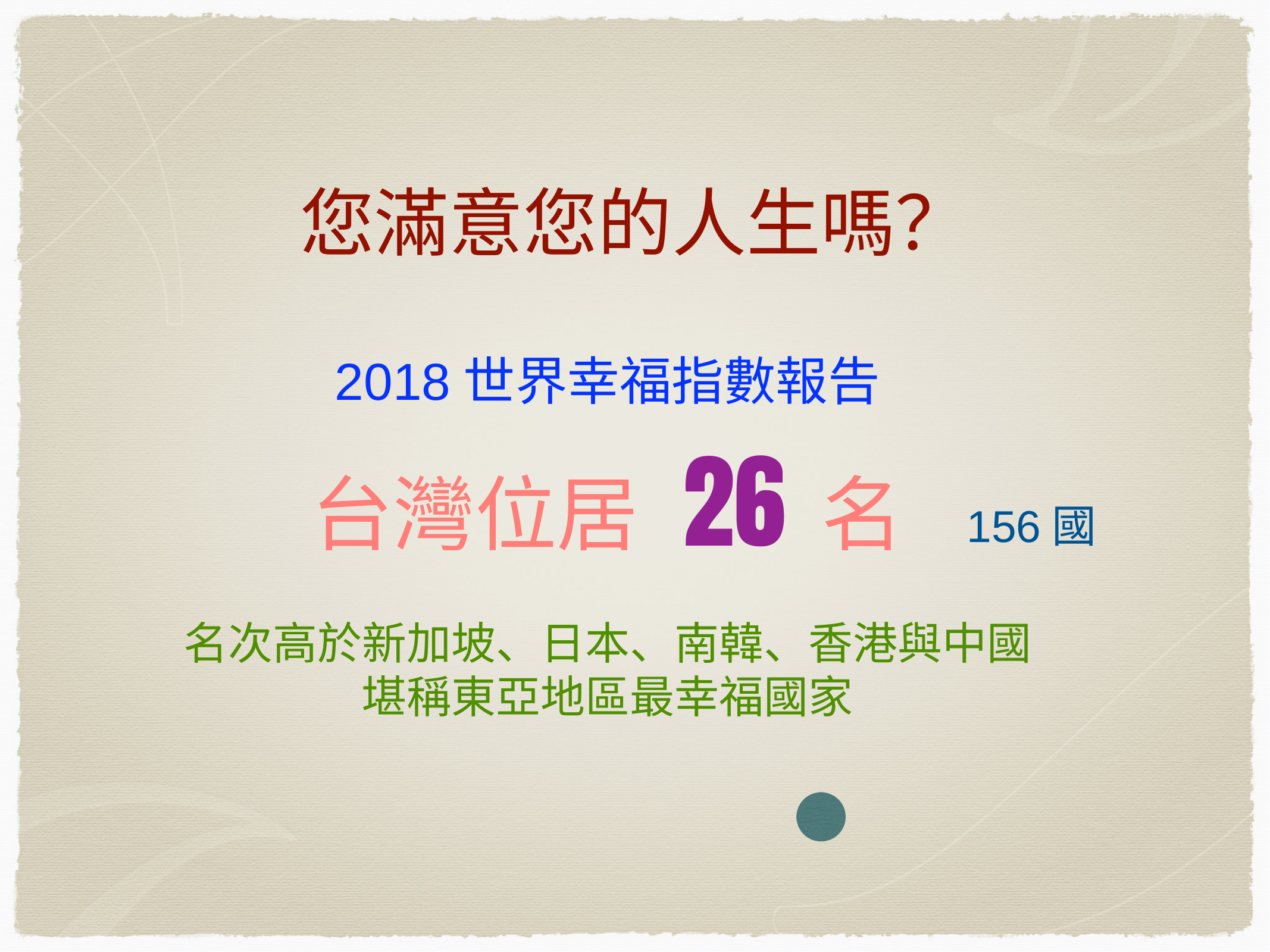

# 您滿意您的人生嗎？
2018世界幸福指數報告
26
台灣位居          名
156國
名次高於新加坡、日本、南韓、香港與中國
堪稱東亞地區最幸福國家